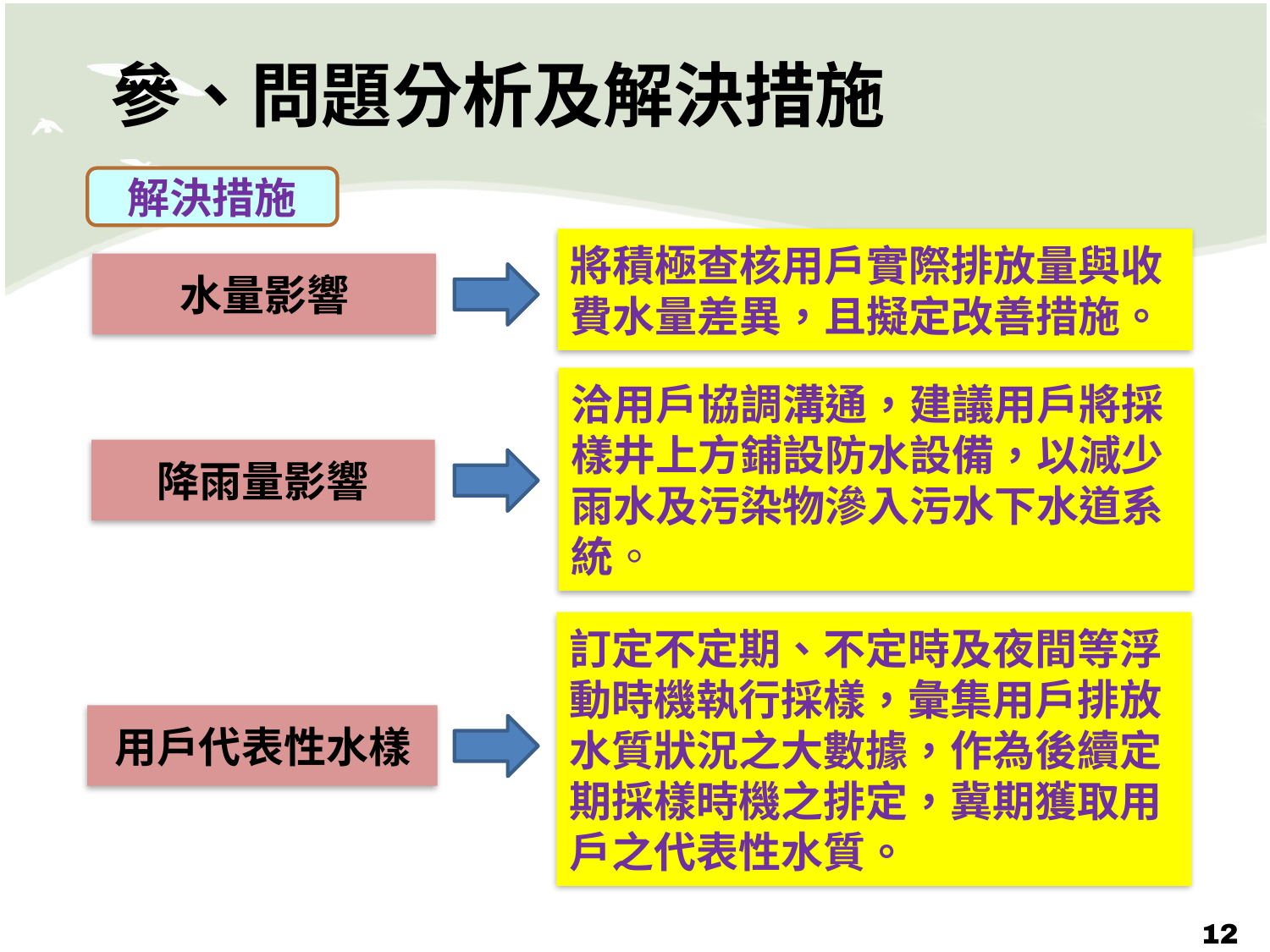

# 參、問題分析及解決措施
解決措施
將積極查核用戶實際排放量與收費水量差異，且擬定改善措施。
水量影響

洽用戶協調溝通，建議用戶將採樣井上方鋪設防水設備，以減少雨水及污染物滲入污水下水道系統。
降雨量影響

訂定不定期、不定時及夜間等浮動時機執行採樣，彙集用戶排放水質狀況之大數據，作為後續定期採樣時機之排定，冀期獲取用戶之代表性水質。
用戶代表性水樣

12